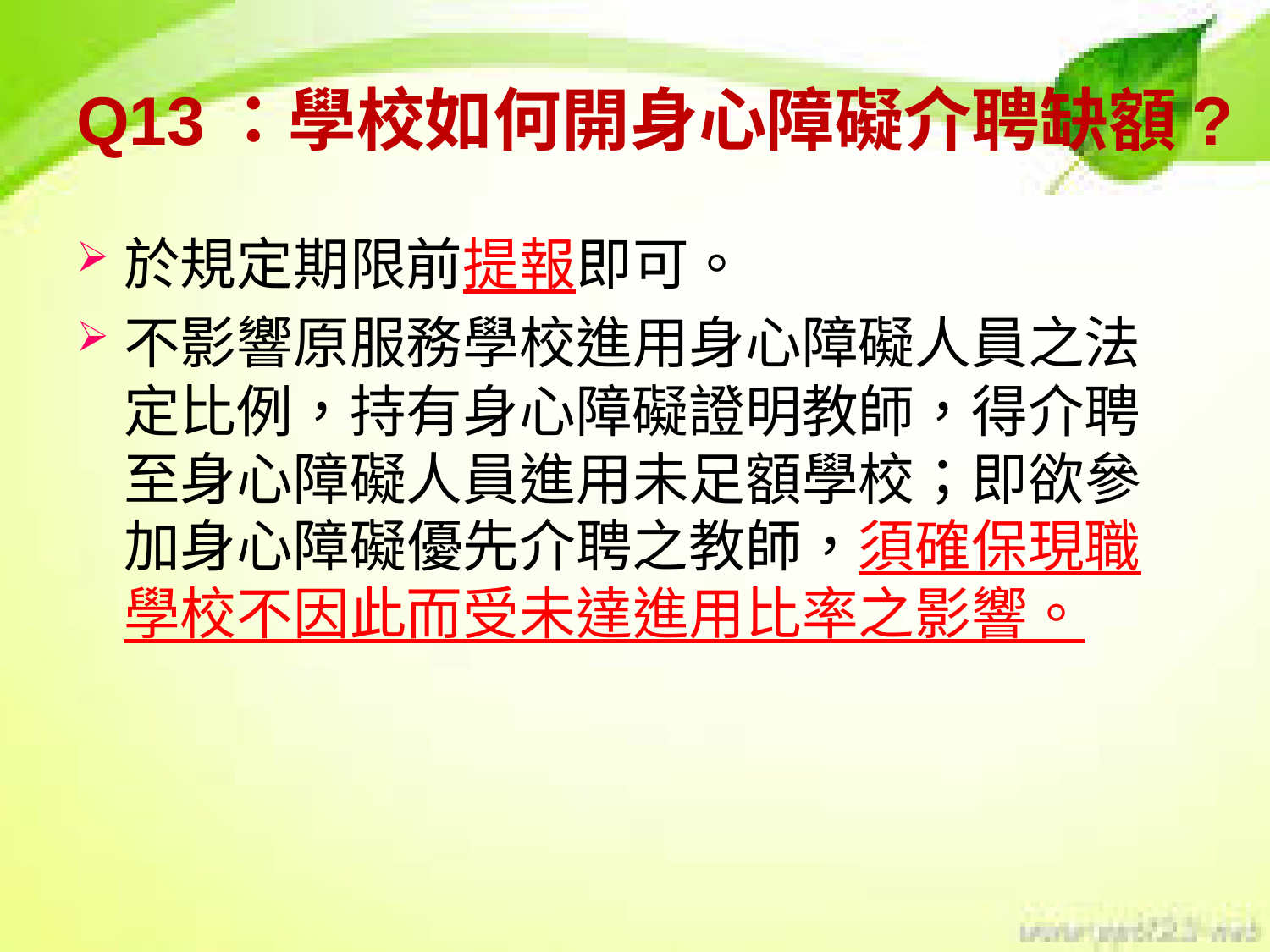

# Q13：學校如何開身心障礙介聘缺額?
於規定期限前提報即可。
不影響原服務學校進用身心障礙人員之法定比例，持有身心障礙證明教師，得介聘至身心障礙人員進用未足額學校；即欲參加身心障礙優先介聘之教師，須確保現職學校不因此而受未達進用比率之影響。